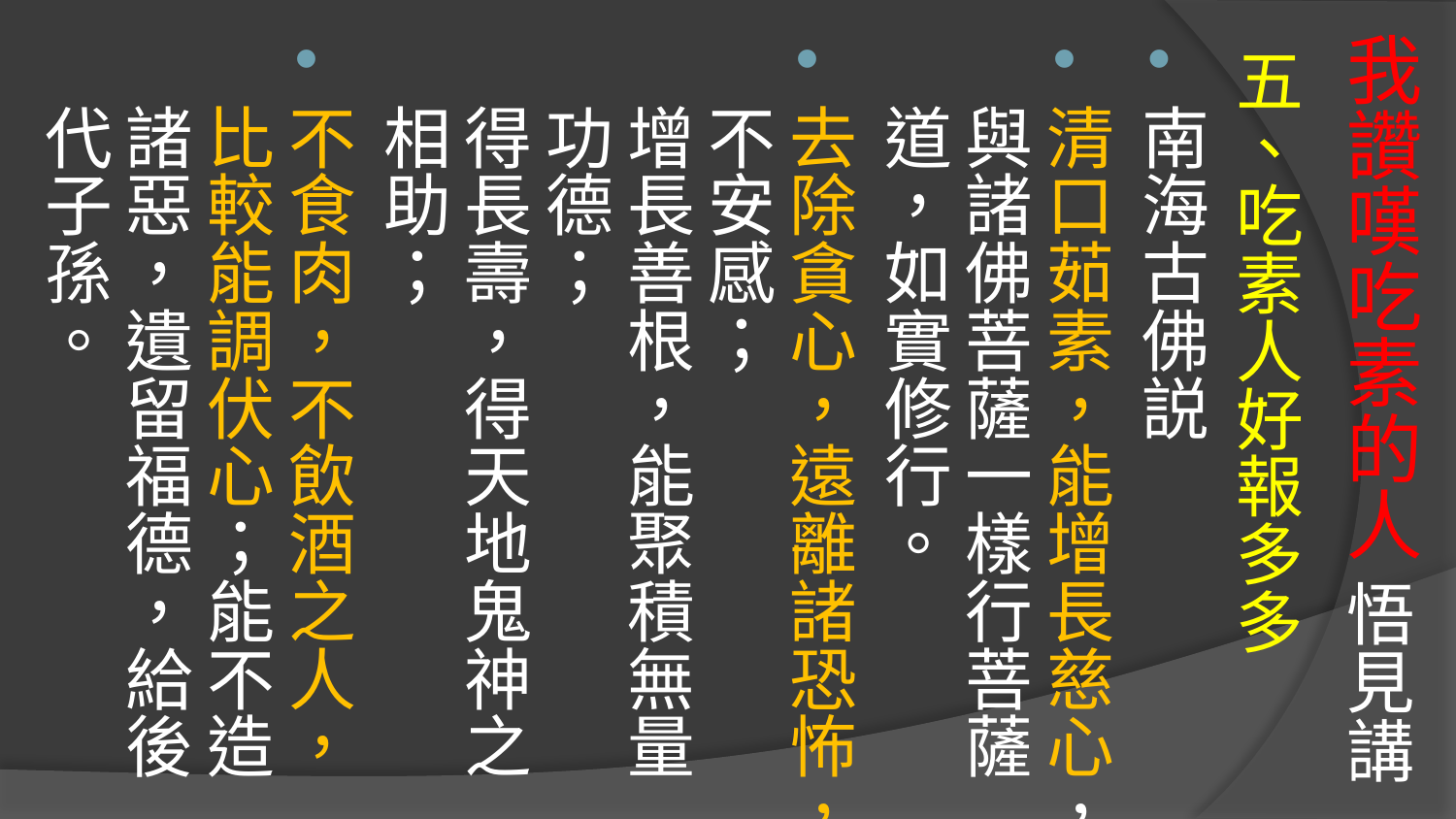

# 我讚嘆吃素的人 悟見講
五、吃素人好報多多
南海古佛説
清口茹素，能增長慈心，與諸佛菩薩一樣行菩薩道，如實修行。
去除貪心，遠離諸恐怖，不安感；
增長善根，能聚積無量功德；
得長壽，得天地鬼神之相助；
不食肉，不飲酒之人，比較能調伏心；能不造諸惡，遺留福德，給後代子孫。